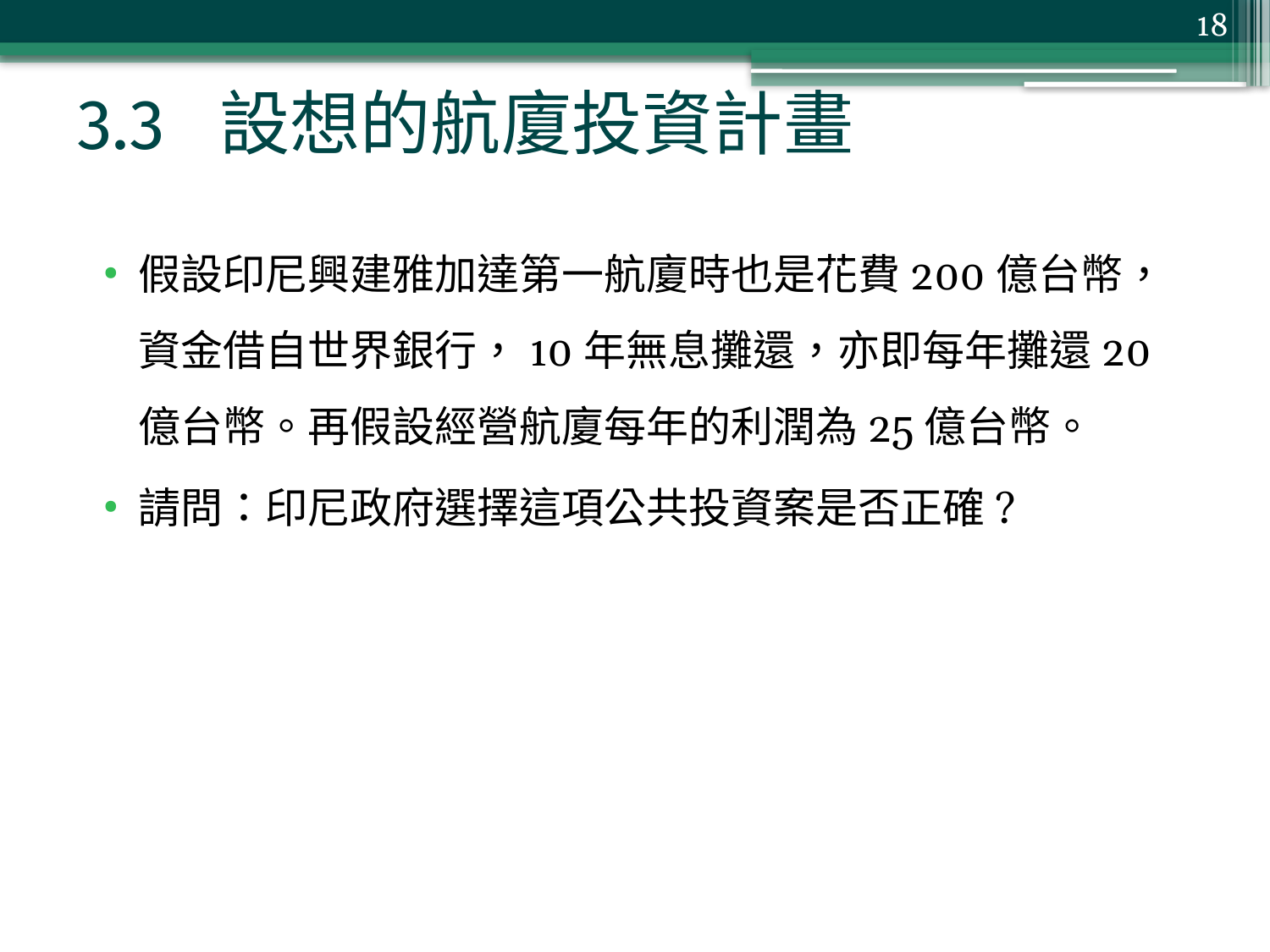

18
# 3.3  設想的航廈投資計畫
假設印尼興建雅加達第一航廈時也是花費200億台幣，資金借自世界銀行，10年無息攤還，亦即每年攤還20億台幣。再假設經營航廈每年的利潤為25億台幣。
請問：印尼政府選擇這項公共投資案是否正確?